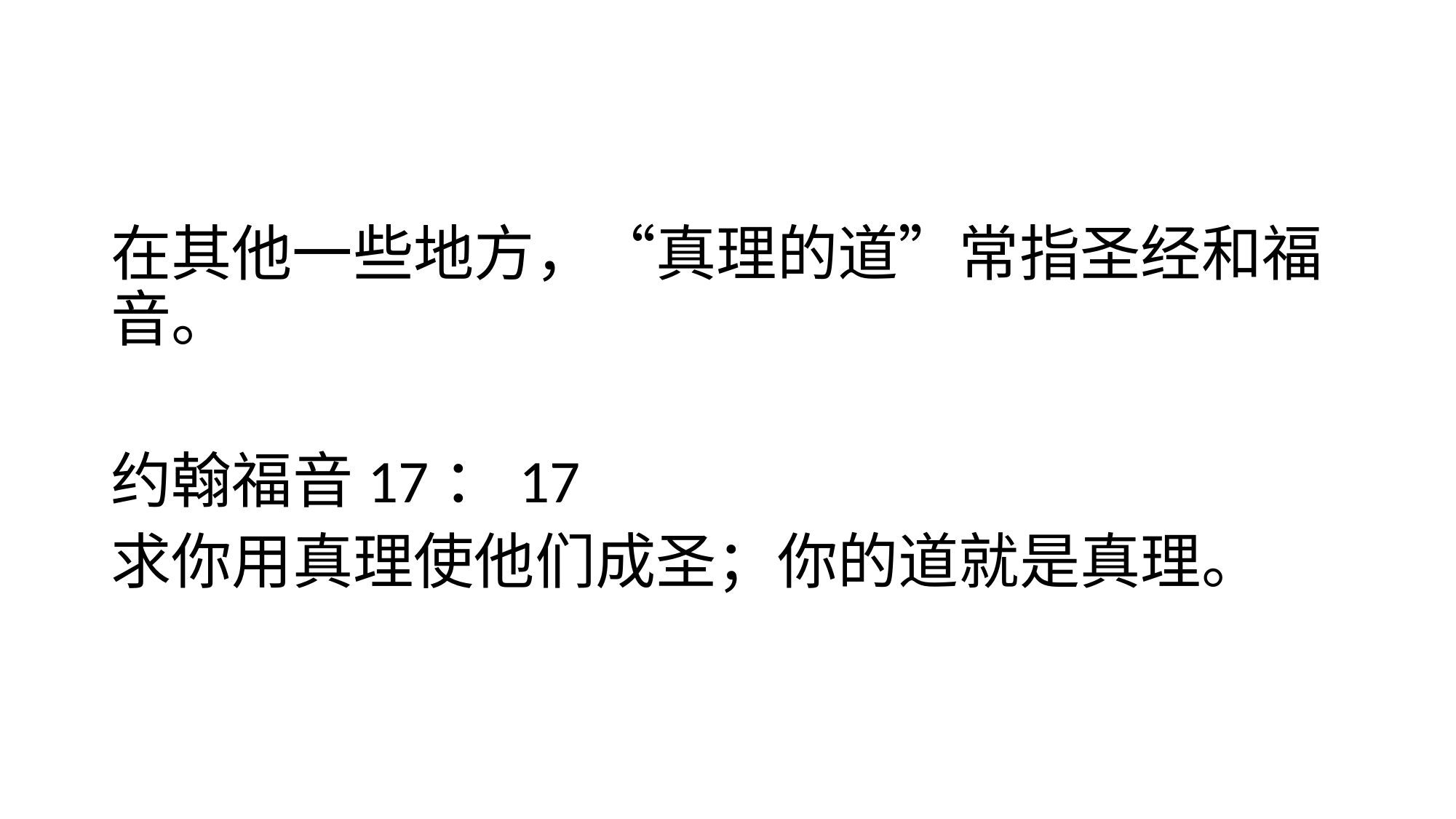

#
在其他一些地方，“真理的道”常指圣经和福音。

约翰福音17：17
求你用真理使他们成圣；你的道就是真理。